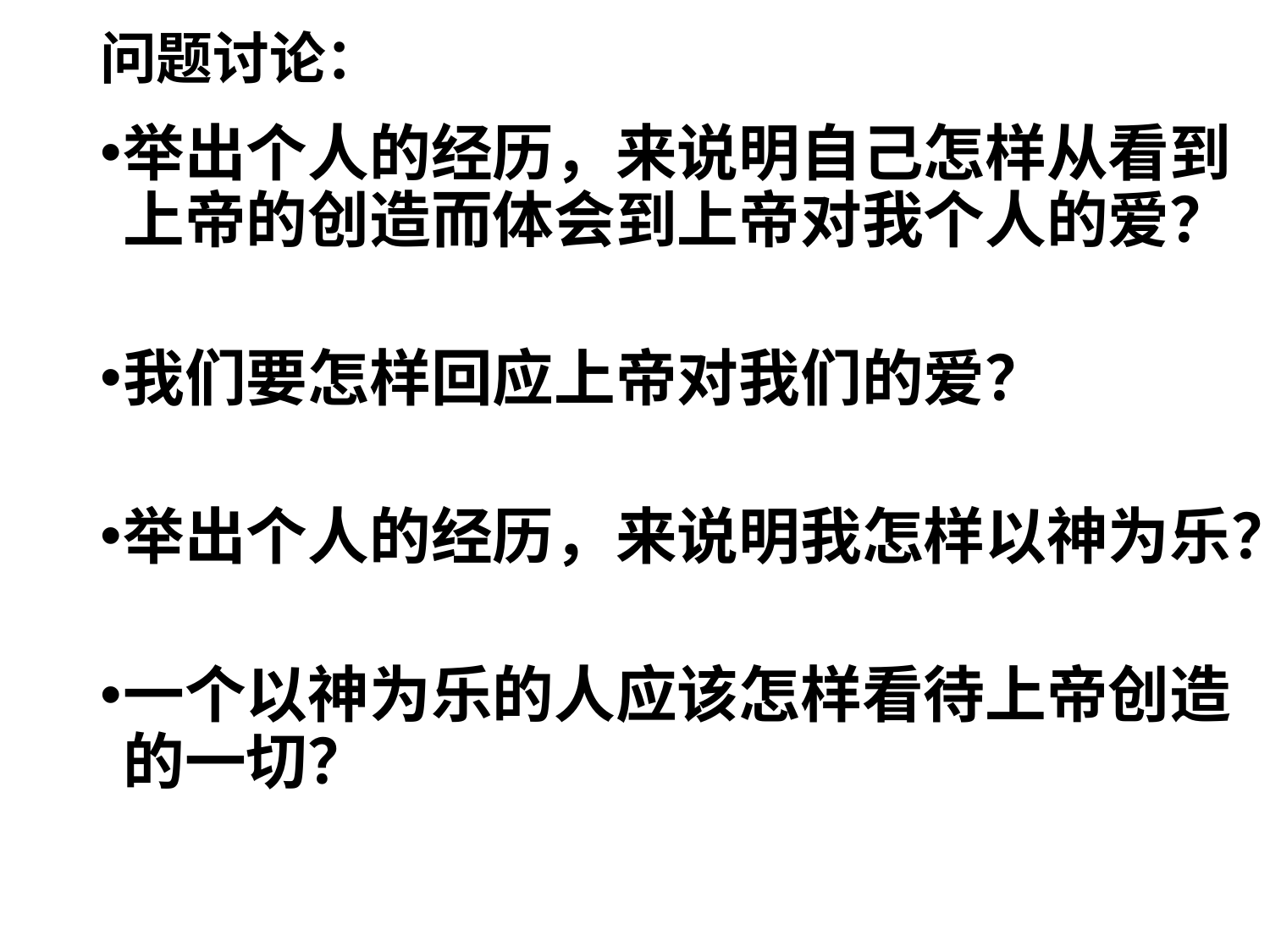

# 问题讨论：
举出个人的经历，来说明自己怎样从看到上帝的创造而体会到上帝对我个人的爱？

我们要怎样回应上帝对我们的爱？

举出个人的经历，来说明我怎样以神为乐？

一个以神为乐的人应该怎样看待上帝创造的一切？